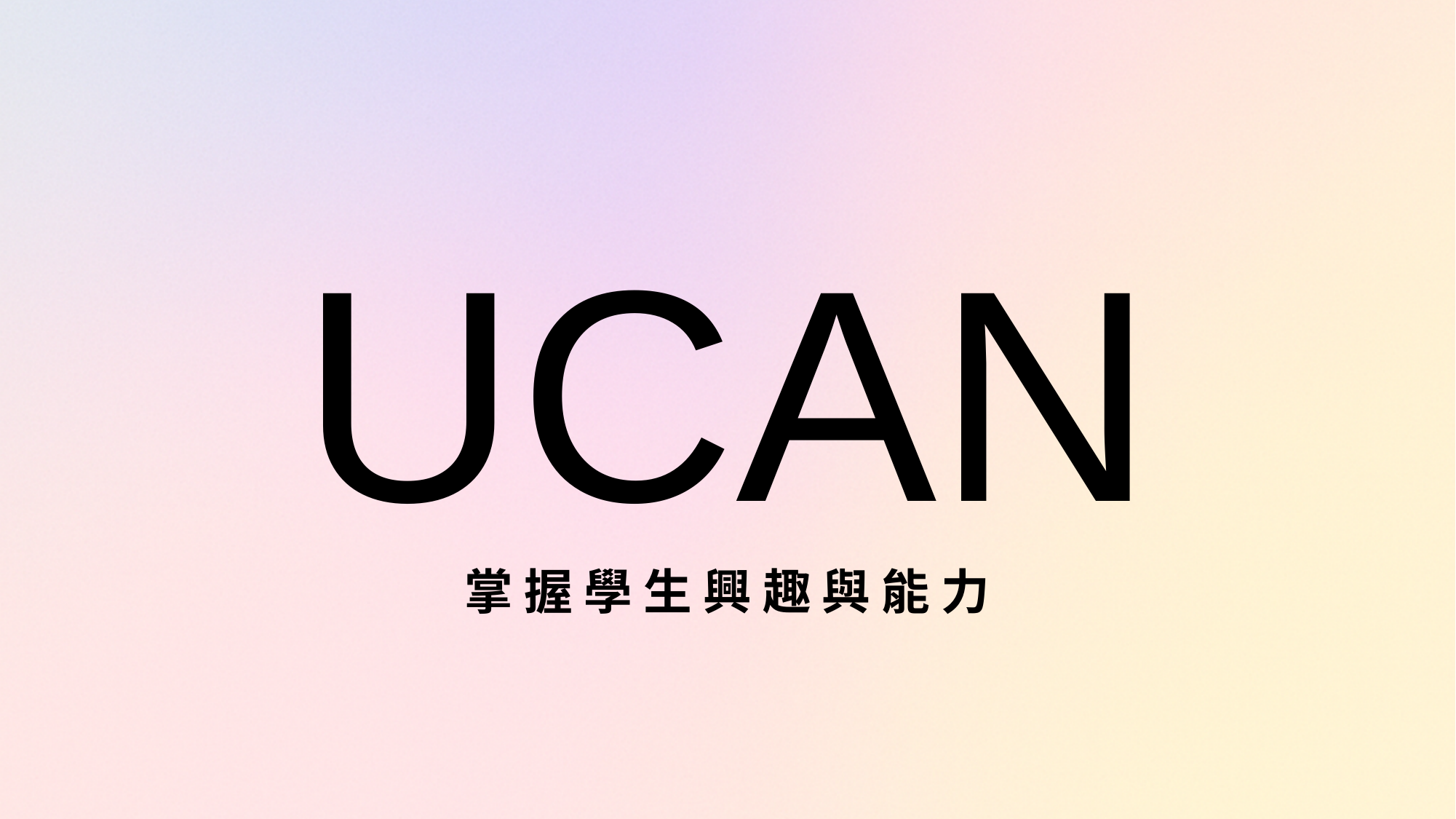

UCAN
掌 握 學 生 興 趣 與 能 力